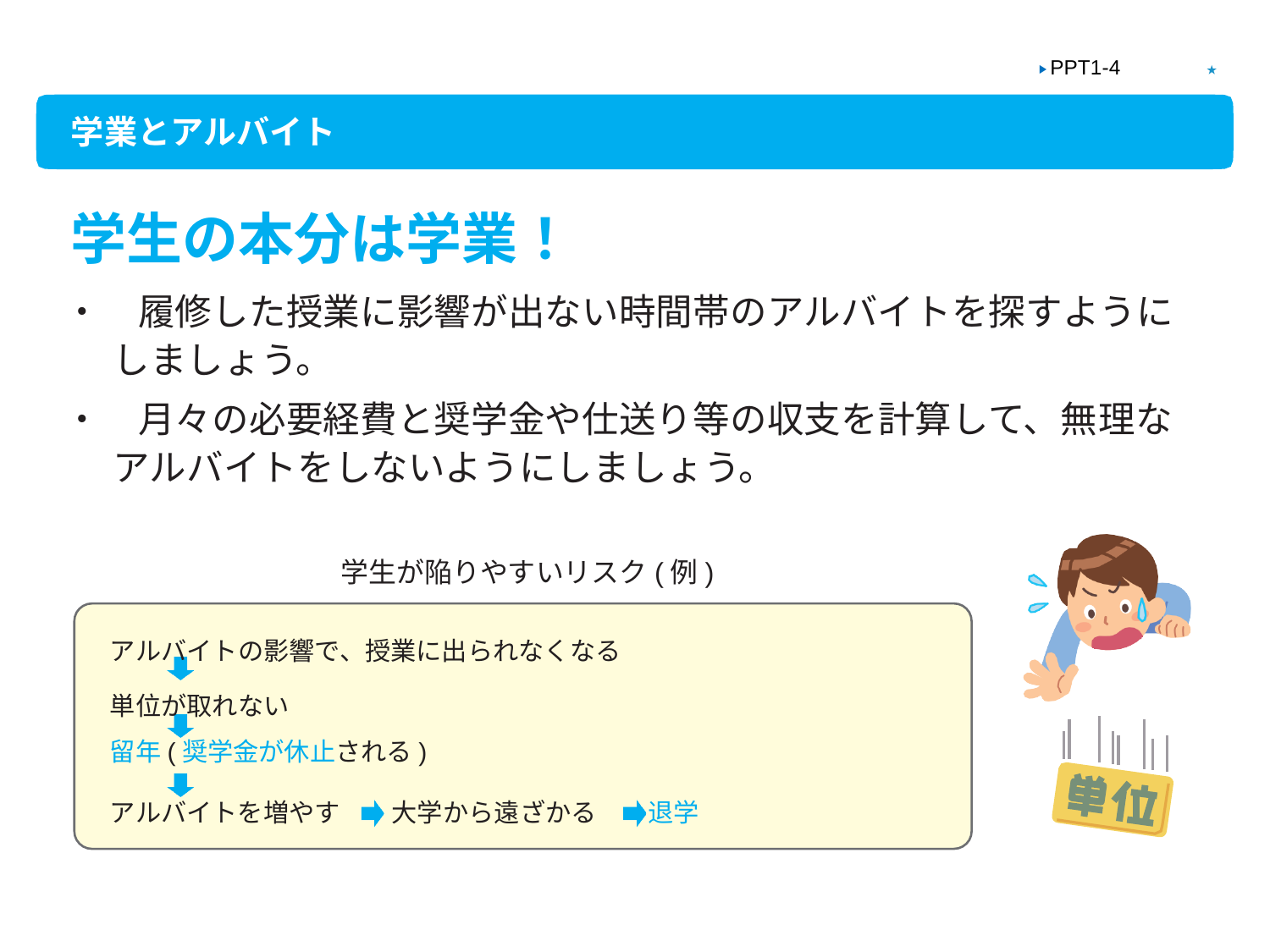

★
▶ PPT1-4

学業とアルバイト
学生の本分は学業！
・　履修した授業に影響が出ない時間帯のアルバイトを探すようにしましょう。
・　月々の必要経費と奨学金や仕送り等の収支を計算して、無理なアルバイトをしないようにしましょう。

学生が陥りやすいリスク(例)

アルバイトの影響で、授業に出られなくなる

単位が取れない

留年(奨学金が休止される)

アルバイトを増やす　　大学から遠ざかる　　退学